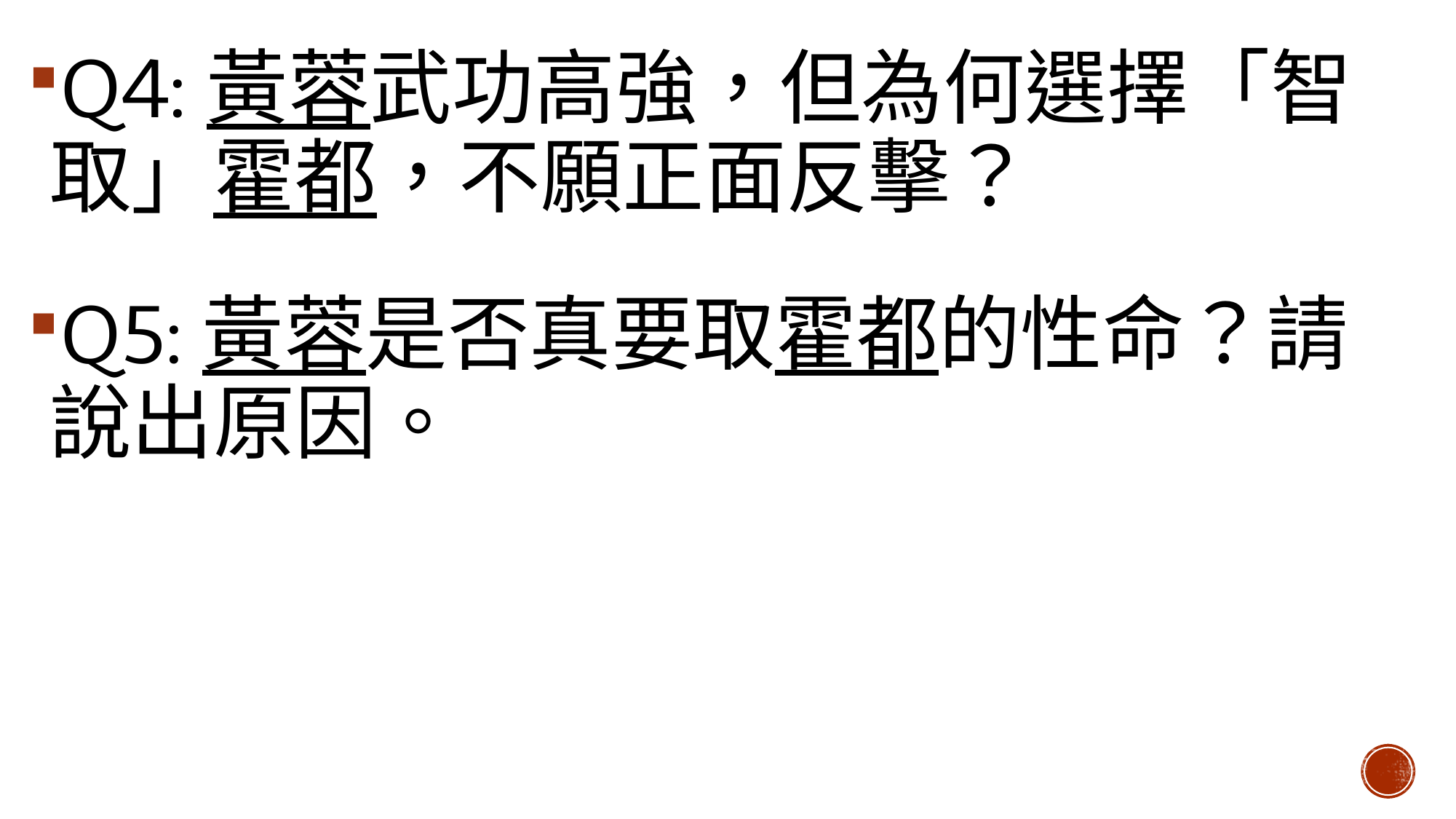

Q4:黃蓉武功高強，但為何選擇「智取」霍都，不願正面反擊？
Q5:黃蓉是否真要取霍都的性命？請說出原因。